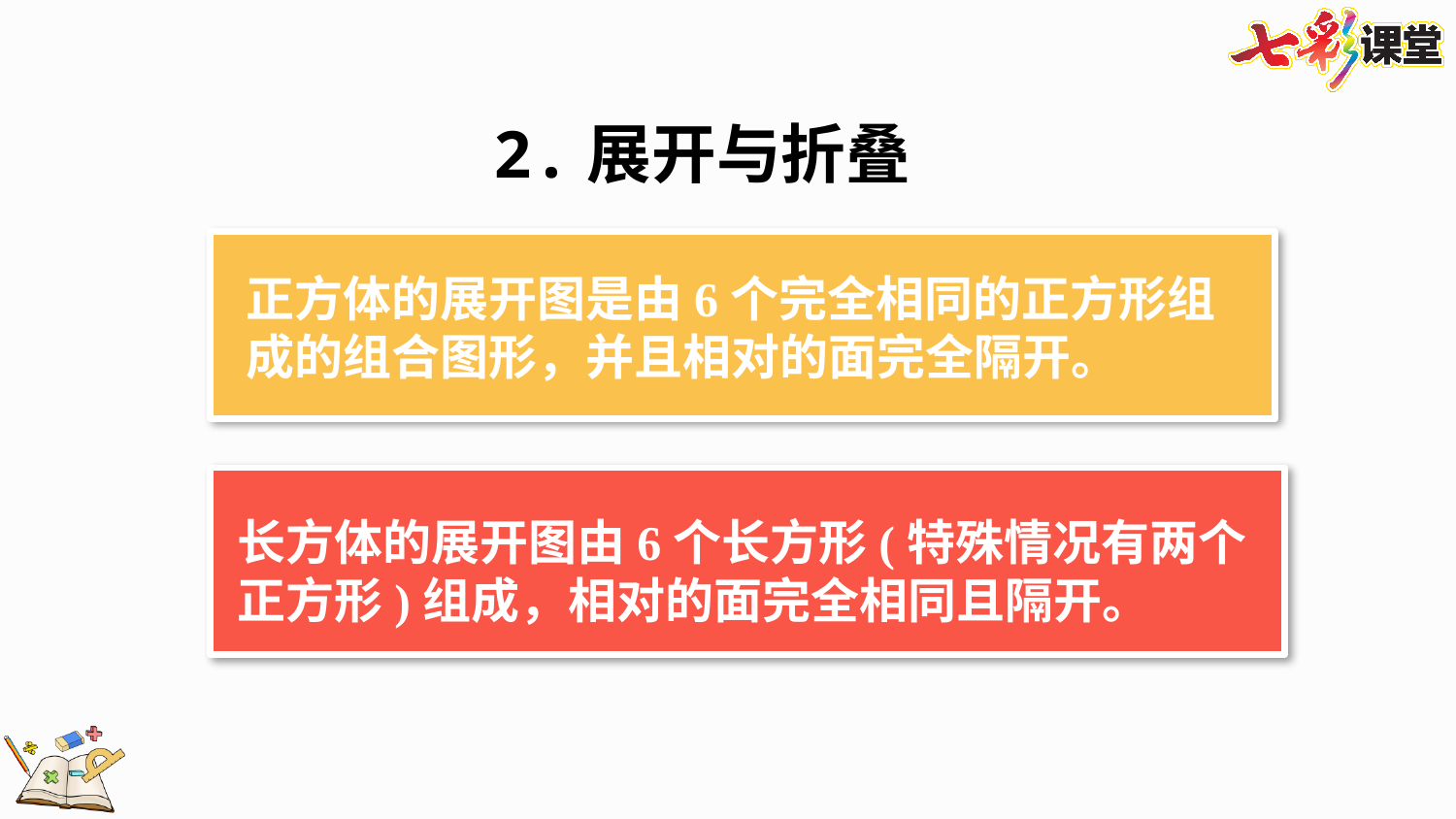

2.展开与折叠

正方体的展开图是由6个完全相同的正方形组成的组合图形，并且相对的面完全隔开。

长方体的展开图由6个长方形(特殊情况有两个正方形)组成，相对的面完全相同且隔开。